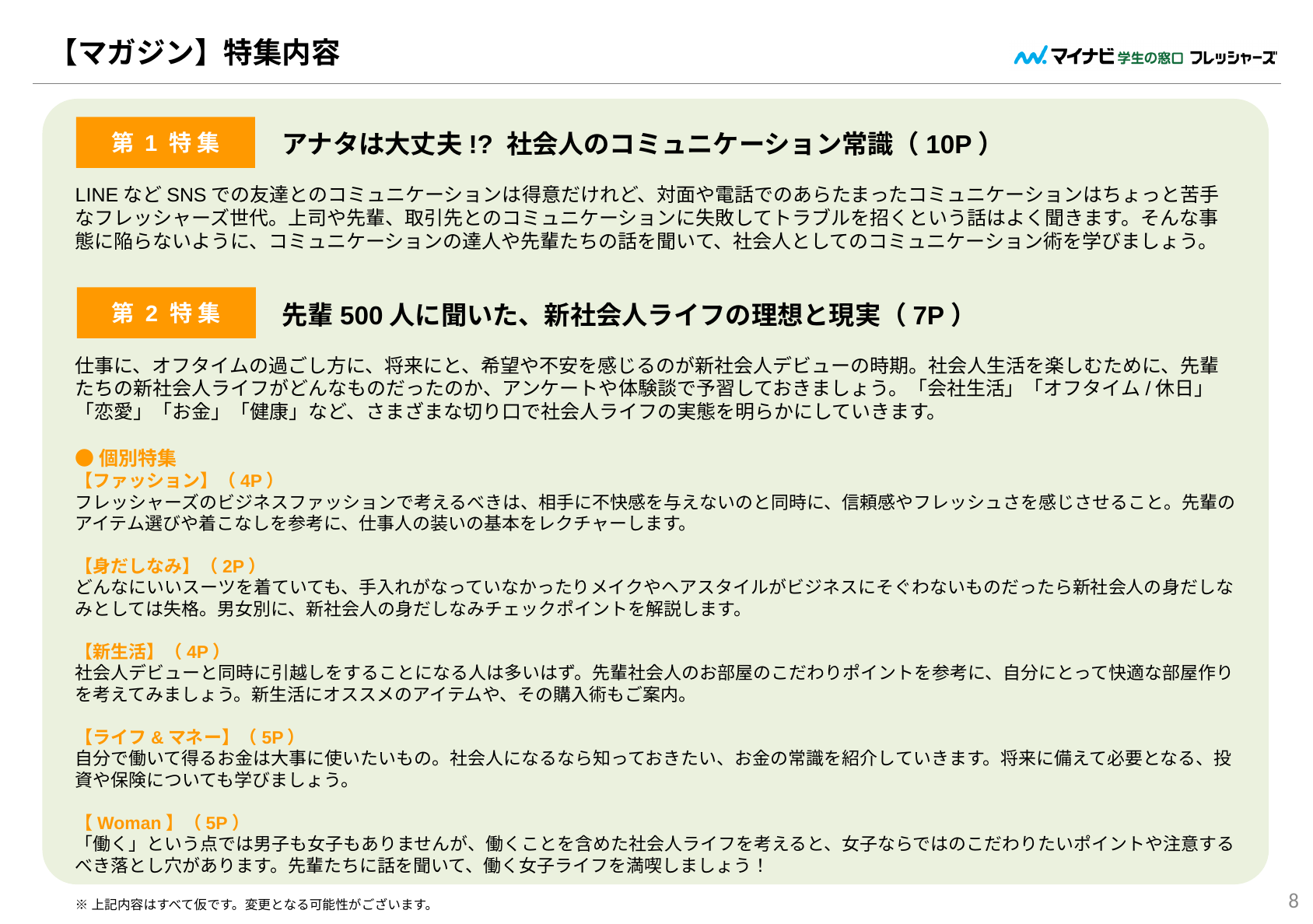

# 【マガジン】特集内容

第 1 特 集
　　　　　　　　アナタは大丈夫!? 社会人のコミュニケーション常識（10P）

LINEなどSNSでの友達とのコミュニケーションは得意だけれど、対面や電話でのあらたまったコミュニケーションはちょっと苦手なフレッシャーズ世代。上司や先輩、取引先とのコミュニケーションに失敗してトラブルを招くという話はよく聞きます。そんな事態に陥らないように、コミュニケーションの達人や先輩たちの話を聞いて、社会人としてのコミュニケーション術を学びましょう。

　　　　　　　　先輩500人に聞いた、新社会人ライフの理想と現実（7P）

仕事に、オフタイムの過ごし方に、将来にと、希望や不安を感じるのが新社会人デビューの時期。社会人生活を楽しむために、先輩たちの新社会人ライフがどんなものだったのか、アンケートや体験談で予習しておきましょう。「会社生活」「オフタイム/休日」「恋愛」「お金」「健康」など、さまざまな切り口で社会人ライフの実態を明らかにしていきます。

●個別特集
【ファッション】（4P）
フレッシャーズのビジネスファッションで考えるべきは、相手に不快感を与えないのと同時に、信頼感やフレッシュさを感じさせること。先輩のアイテム選びや着こなしを参考に、仕事人の装いの基本をレクチャーします。

【身だしなみ】（2P）
どんなにいいスーツを着ていても、手入れがなっていなかったりメイクやヘアスタイルがビジネスにそぐわないものだったら新社会人の身だしなみとしては失格。男女別に、新社会人の身だしなみチェックポイントを解説します。

【新生活】（4P）
社会人デビューと同時に引越しをすることになる人は多いはず。先輩社会人のお部屋のこだわりポイントを参考に、自分にとって快適な部屋作りを考えてみましょう。新生活にオススメのアイテムや、その購入術もご案内。

【ライフ&マネー】（5P）
自分で働いて得るお金は大事に使いたいもの。社会人になるなら知っておきたい、お金の常識を紹介していきます。将来に備えて必要となる、投資や保険についても学びましょう。

【Woman】（5P）
「働く」という点では男子も女子もありませんが、働くことを含めた社会人ライフを考えると、女子ならではのこだわりたいポイントや注意するべき落とし穴があります。先輩たちに話を聞いて、働く女子ライフを満喫しましょう！

※上記内容はすべて仮です。変更となる可能性がございます。
第 2 特 集
8